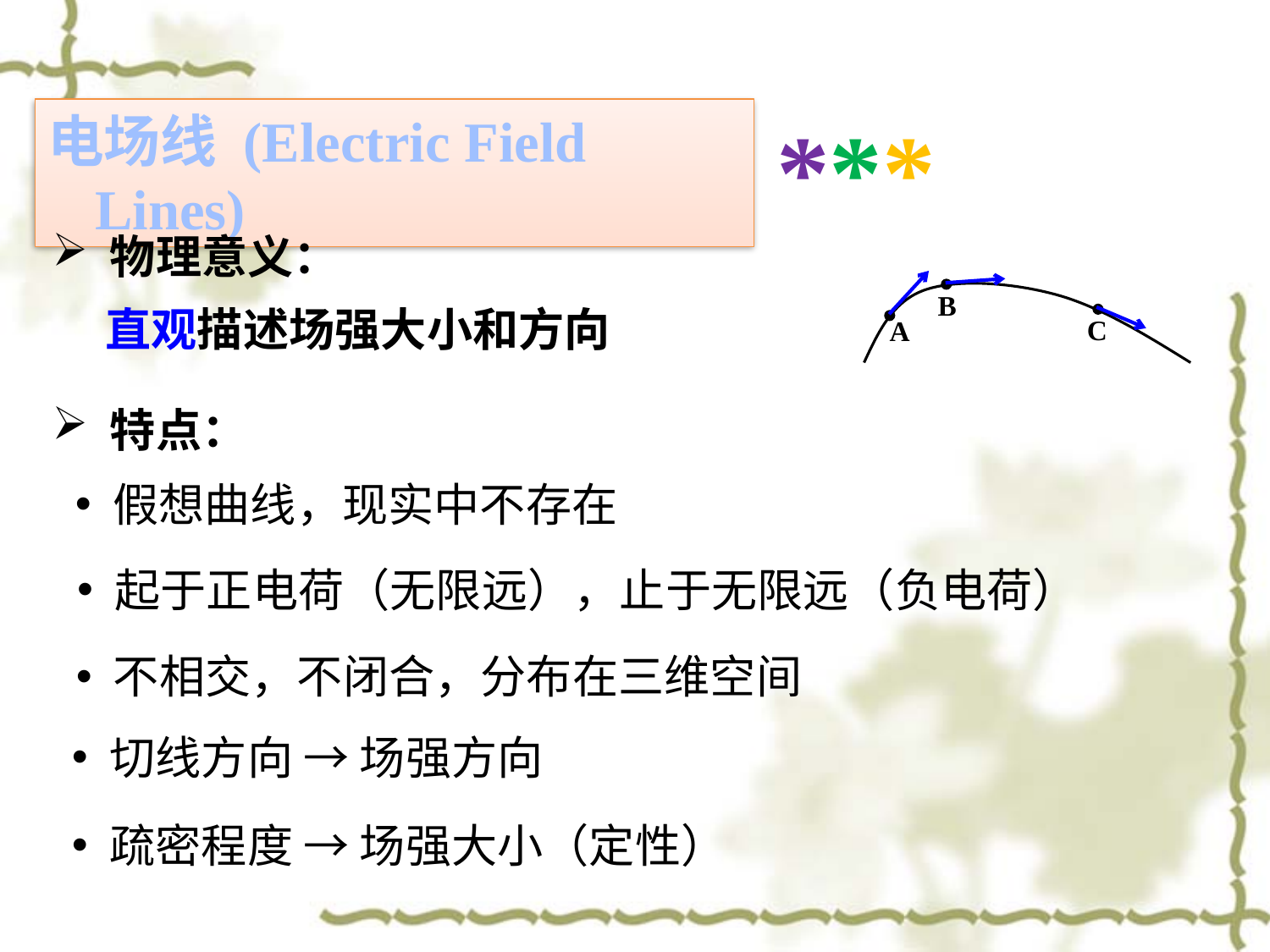

***
电场线 (Electric Field Lines)
 物理意义：

直观描述场强大小和方向

B

C
A

 特点：
 假想曲线，现实中不存在
 起于正电荷（无限远），止于无限远（负电荷）
 不相交，不闭合，分布在三维空间
 切线方向 → 场强方向
 疏密程度 → 场强大小（定性）